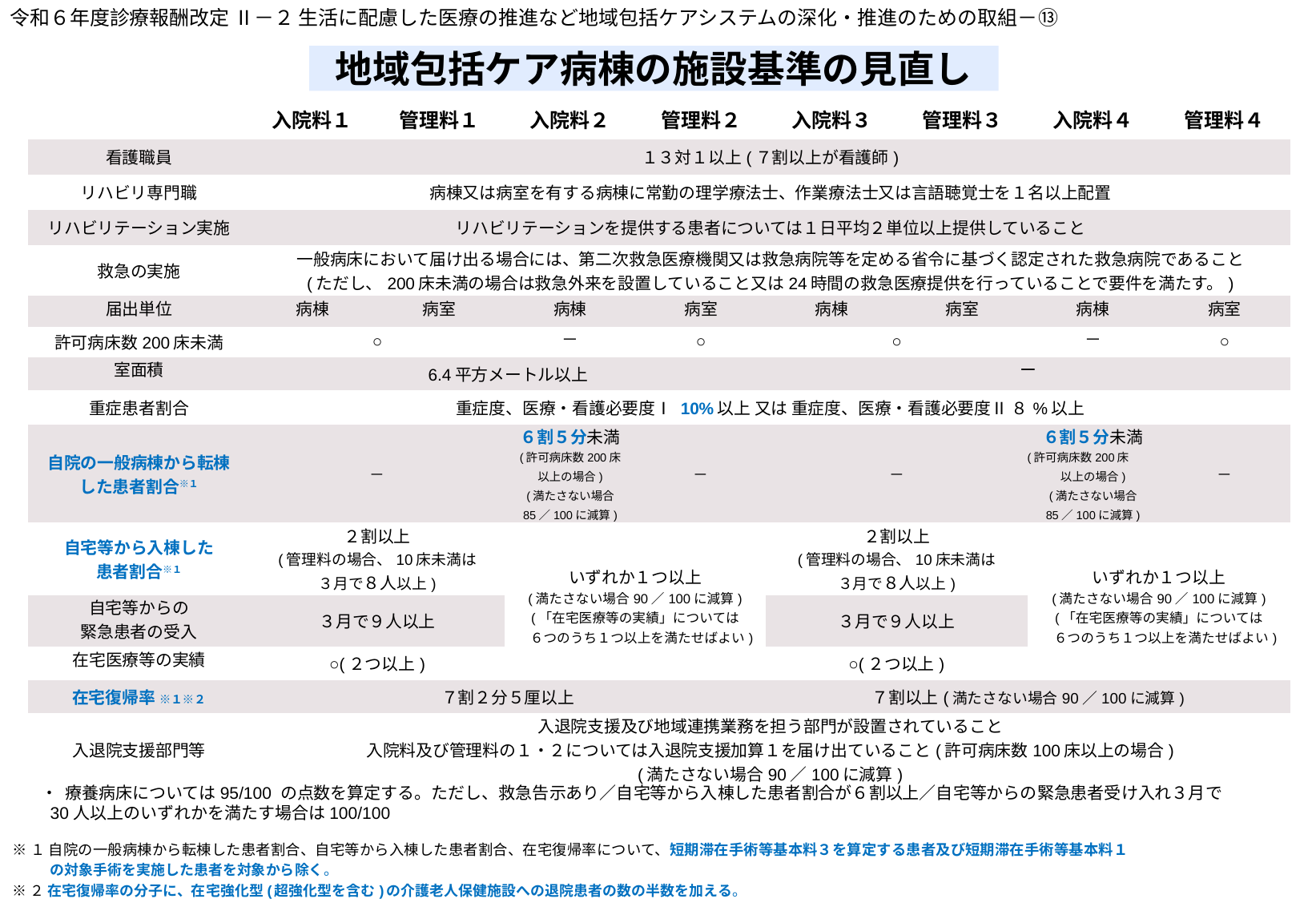

令和６年度診療報酬改定 Ⅱ－２ 生活に配慮した医療の推進など地域包括ケアシステムの深化・推進のための取組－⑬
地域包括ケア病棟の施設基準の見直し
|  | 入院料１ | 管理料１ | 入院料２ | 管理料２ | 入院料３ | 管理料３ | 入院料４ | 管理料４ |
| --- | --- | --- | --- | --- | --- | --- | --- | --- |
| 看護職員 | １３対１以上(７割以上が看護師) |  |  |  |  |  |  |  |
| リハビリ専門職 | 病棟又は病室を有する病棟に常勤の理学療法士、作業療法士又は言語聴覚士を１名以上配置 |  |  |  |  |  |  |  |
| リハビリテーション実施 | リハビリテーションを提供する患者については１日平均２単位以上提供していること |  |  |  |  |  |  |  |
| 救急の実施 | 一般病床において届け出る場合には、第二次救急医療機関又は救急病院等を定める省令に基づく認定された救急病院であること (ただし、200床未満の場合は救急外来を設置していること又は24時間の救急医療提供を行っていることで要件を満たす。) |  |  |  |  |  |  |  |
| 届出単位 | 病棟 | 病室 | 病棟 | 病室 | 病棟 | 病室 | 病棟 | 病室 |
| 許可病床数200床未満 | ○ |  | － | ○ | ○ |  | － | ○ |
| 室面積 | 6.4平方メートル以上 |  |  |  | ー |  |  |  |
| 重症患者割合 | 重症度、医療・看護必要度Ⅰ 10%以上 又は 重症度、医療・看護必要度Ⅱ ８%以上 |  |  |  |  |  |  |  |
| 自院の一般病棟から転棟 した患者割合※１ | － |  | ６割５分未満 (許可病床数200床 以上の場合) (満たさない場合 85／100に減算) | － | － |  | ６割５分未満 (許可病床数200床 以上の場合) (満たさない場合 85／100に減算) | － |
| 自宅等から入棟した 患者割合※１ | ２割以上 (管理料の場合、10床未満は ３月で８人以上) |  | いずれか１つ以上 (満たさない場合90／100に減算) (「在宅医療等の実績」については ６つのうち１つ以上を満たせばよい) |  | ２割以上 (管理料の場合、10床未満は ３月で８人以上) |  | いずれか１つ以上 (満たさない場合90／100に減算) (「在宅医療等の実績」については ６つのうち１つ以上を満たせばよい) |  |
| 自宅等からの 緊急患者の受入 | ３月で９人以上 |  |  |  | ３月で９人以上 |  |  |  |
| 在宅医療等の実績 | ○(２つ以上) |  |  |  | ○(２つ以上) |  |  |  |
| 在宅復帰率 ※１※２ | ７割２分５厘以上 |  |  |  | ７割以上(満たさない場合90／100に減算) |  |  |  |
| 入退院支援部門等 | 入退院支援及び地域連携業務を担う部門が設置されていること 入院料及び管理料の１・２については入退院支援加算１を届け出ていること(許可病床数100床以上の場合) (満たさない場合90／100に減算) |  |  |  |  |  |  |  |
• 療養病床については95/100 の点数を算定する。ただし、救急告示あり／自宅等から入棟した患者割合が６割以上／自宅等からの緊急患者受け入れ３月で
  30人以上のいずれかを満たす場合は100/100
※１ 自院の一般病棟から転棟した患者割合、自宅等から入棟した患者割合、在宅復帰率について、短期滞在手術等基本料３を算定する患者及び短期滞在手術等基本料１
の対象手術を実施した患者を対象から除く。
※２ 在宅復帰率の分子に、在宅強化型(超強化型を含む)の介護老人保健施設への退院患者の数の半数を加える。